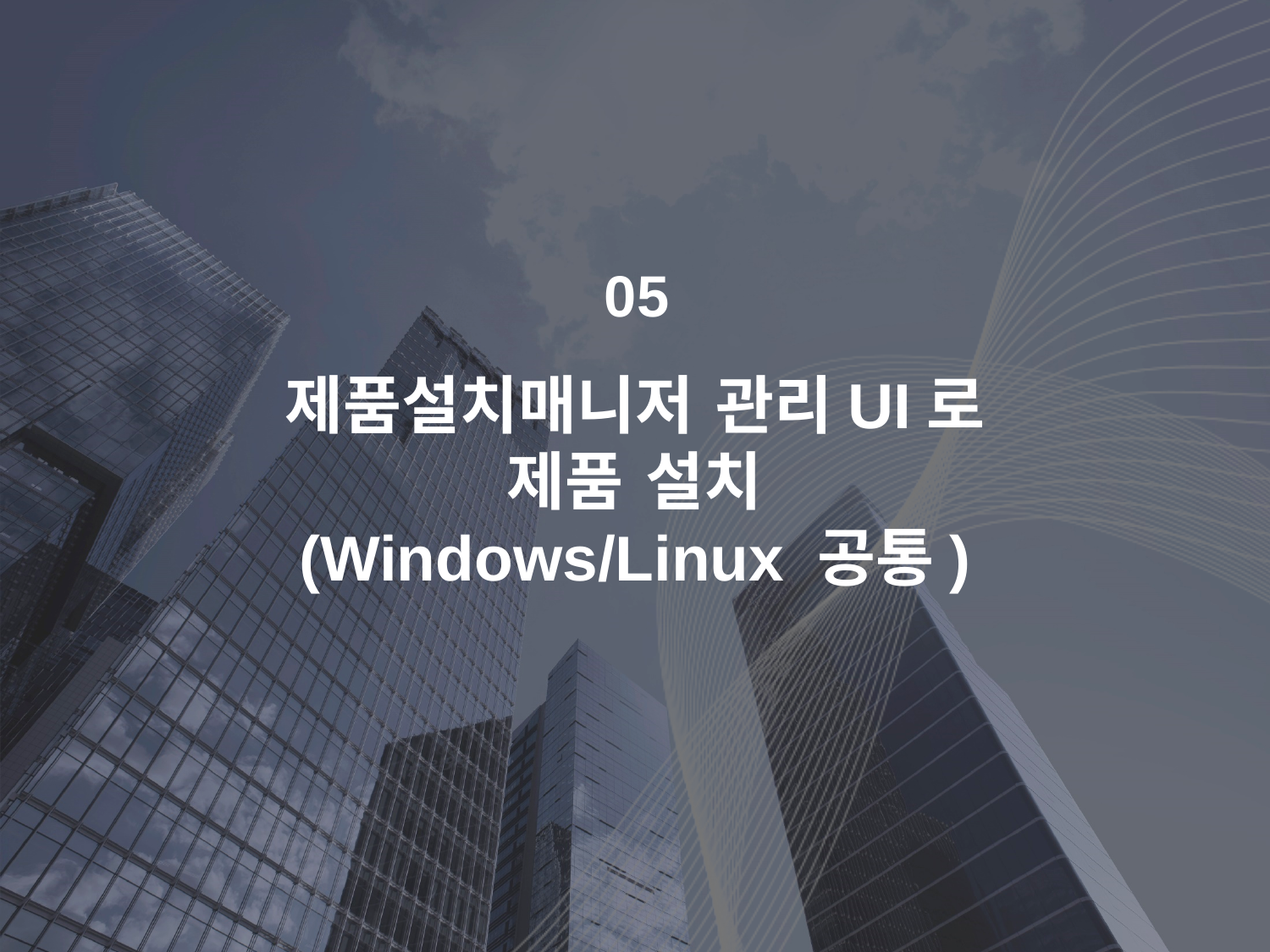

05
제품설치매니저 관리UI로
제품 설치
(Windows/Linux 공통)